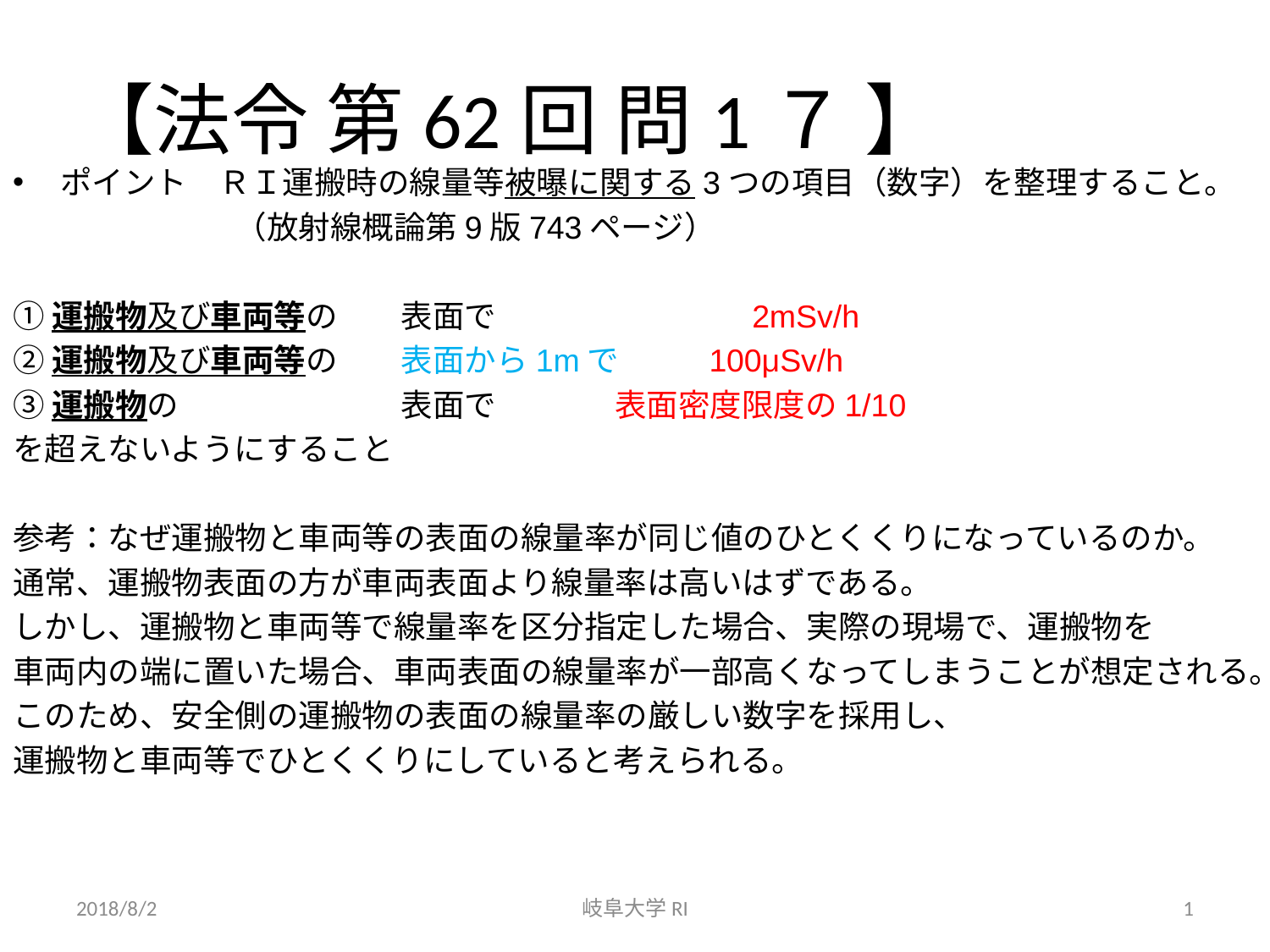

# 【法令 第62回 問1７ 】
ポイント　ＲＩ運搬時の線量等被曝に関する3つの項目（数字）を整理すること。
　　　　　　　（放射線概論第9版743ページ）

①運搬物及び車両等の　　表面で　　　　　        　2mSv/h
②運搬物及び車両等の　　表面から1mで　       100μSv/h
③運搬物の　　　　　　　表面で　            表面密度限度の1/10
を超えないようにすること

参考：なぜ運搬物と車両等の表面の線量率が同じ値のひとくくりになっているのか。
通常、運搬物表面の方が車両表面より線量率は高いはずである。
しかし、運搬物と車両等で線量率を区分指定した場合、実際の現場で、運搬物を
車両内の端に置いた場合、車両表面の線量率が一部高くなってしまうことが想定される。
このため、安全側の運搬物の表面の線量率の厳しい数字を採用し、
運搬物と車両等でひとくくりにしていると考えられる。

2018/8/2
岐阜大学RI
1